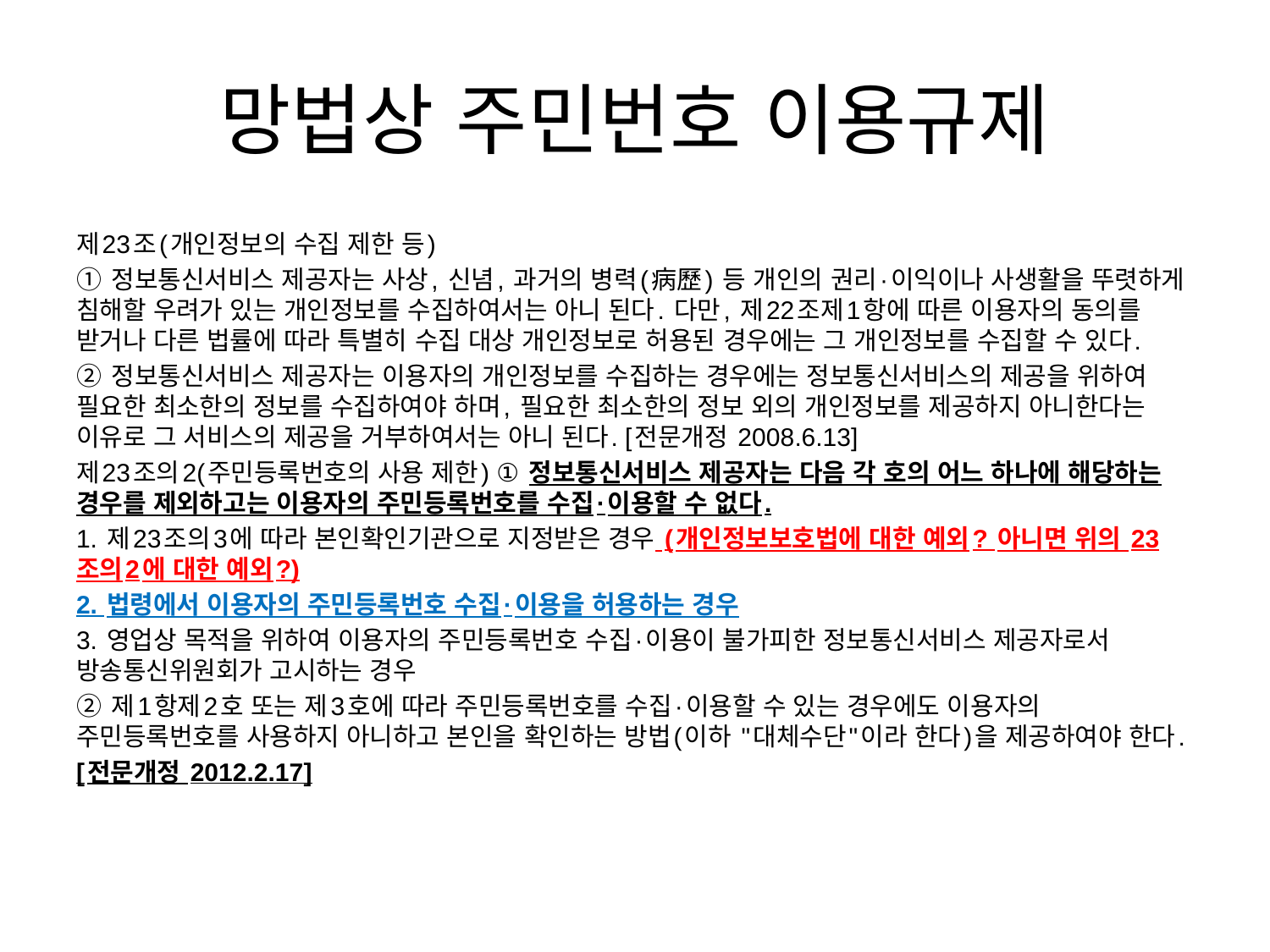

# 망법상 주민번호 이용규제
제23조(개인정보의 수집 제한 등)
① 정보통신서비스 제공자는 사상, 신념, 과거의 병력(病歷) 등 개인의 권리·이익이나 사생활을 뚜렷하게 침해할 우려가 있는 개인정보를 수집하여서는 아니 된다. 다만, 제22조제1항에 따른 이용자의 동의를 받거나 다른 법률에 따라 특별히 수집 대상 개인정보로 허용된 경우에는 그 개인정보를 수집할 수 있다.
② 정보통신서비스 제공자는 이용자의 개인정보를 수집하는 경우에는 정보통신서비스의 제공을 위하여 필요한 최소한의 정보를 수집하여야 하며, 필요한 최소한의 정보 외의 개인정보를 제공하지 아니한다는 이유로 그 서비스의 제공을 거부하여서는 아니 된다. [전문개정 2008.6.13]
제23조의2(주민등록번호의 사용 제한) ① 정보통신서비스 제공자는 다음 각 호의 어느 하나에 해당하는 경우를 제외하고는 이용자의 주민등록번호를 수집·이용할 수 없다.
1. 제23조의3에 따라 본인확인기관으로 지정받은 경우 (개인정보보호법에 대한 예외? 아니면 위의 23조의2에 대한 예외?)
2. 법령에서 이용자의 주민등록번호 수집·이용을 허용하는 경우
3. 영업상 목적을 위하여 이용자의 주민등록번호 수집·이용이 불가피한 정보통신서비스 제공자로서 방송통신위원회가 고시하는 경우
② 제1항제2호 또는 제3호에 따라 주민등록번호를 수집·이용할 수 있는 경우에도 이용자의 주민등록번호를 사용하지 아니하고 본인을 확인하는 방법(이하 "대체수단"이라 한다)을 제공하여야 한다.
[전문개정 2012.2.17]